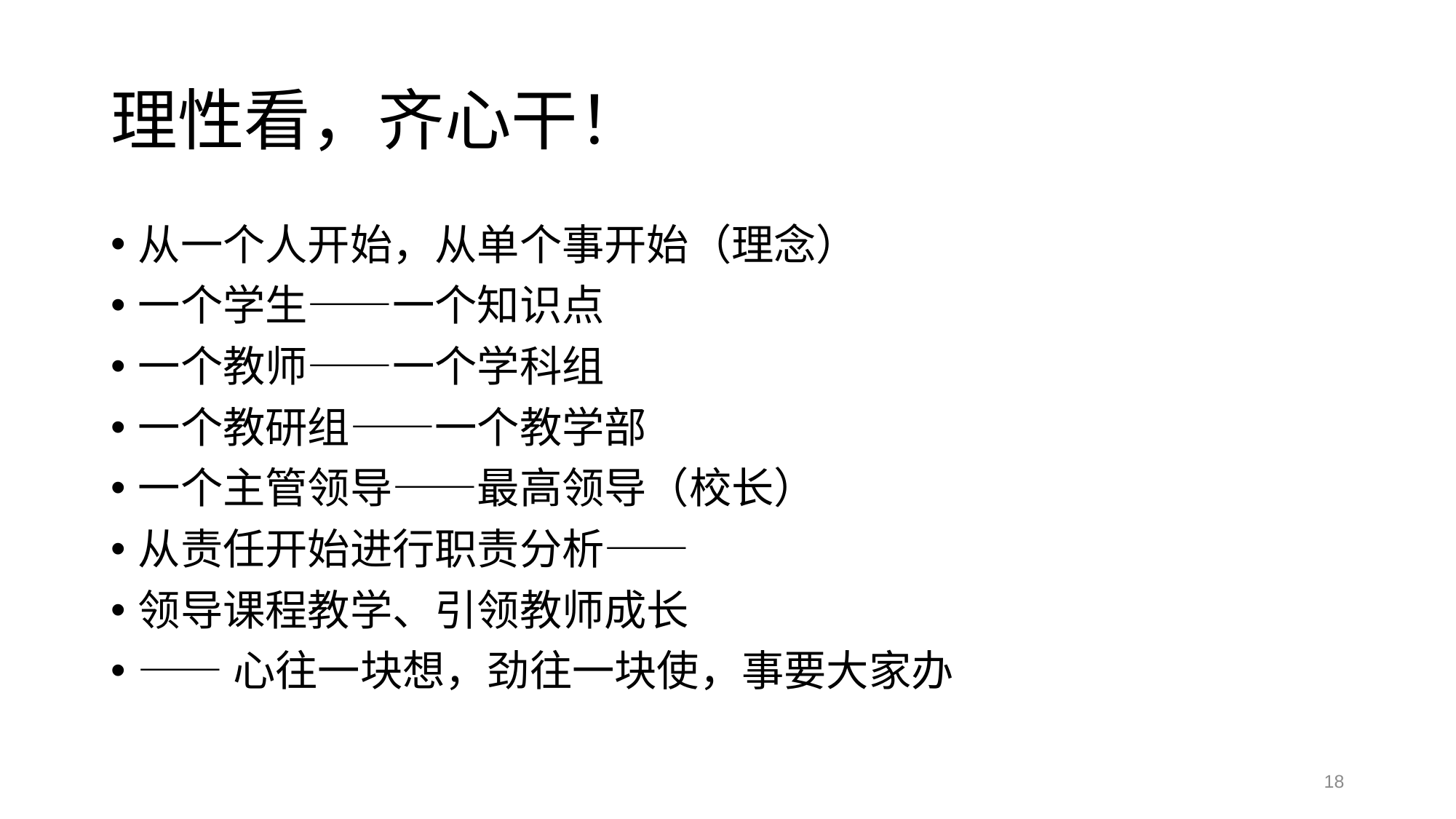

# 理性看，齐心干！
从一个人开始，从单个事开始（理念）
一个学生——一个知识点
一个教师——一个学科组
一个教研组——一个教学部
一个主管领导——最高领导（校长）
从责任开始进行职责分析——
领导课程教学、引领教师成长
——心往一块想，劲往一块使，事要大家办

18